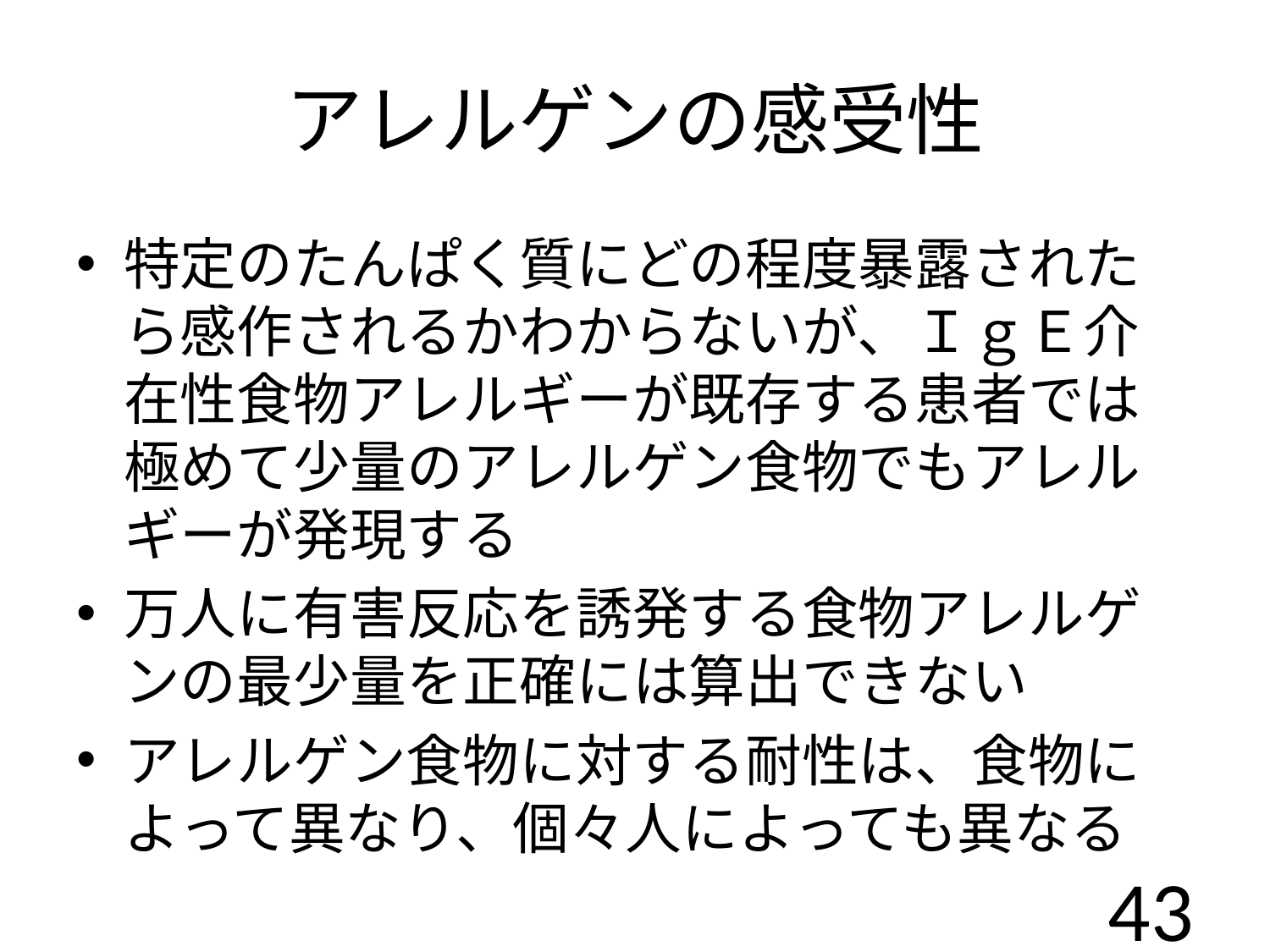

# アレルゲンの感受性
特定のたんぱく質にどの程度暴露されたら感作されるかわからないが、ＩｇＥ介在性食物アレルギーが既存する患者では極めて少量のアレルゲン食物でもアレルギーが発現する
万人に有害反応を誘発する食物アレルゲンの最少量を正確には算出できない
アレルゲン食物に対する耐性は、食物によって異なり、個々人によっても異なる
43